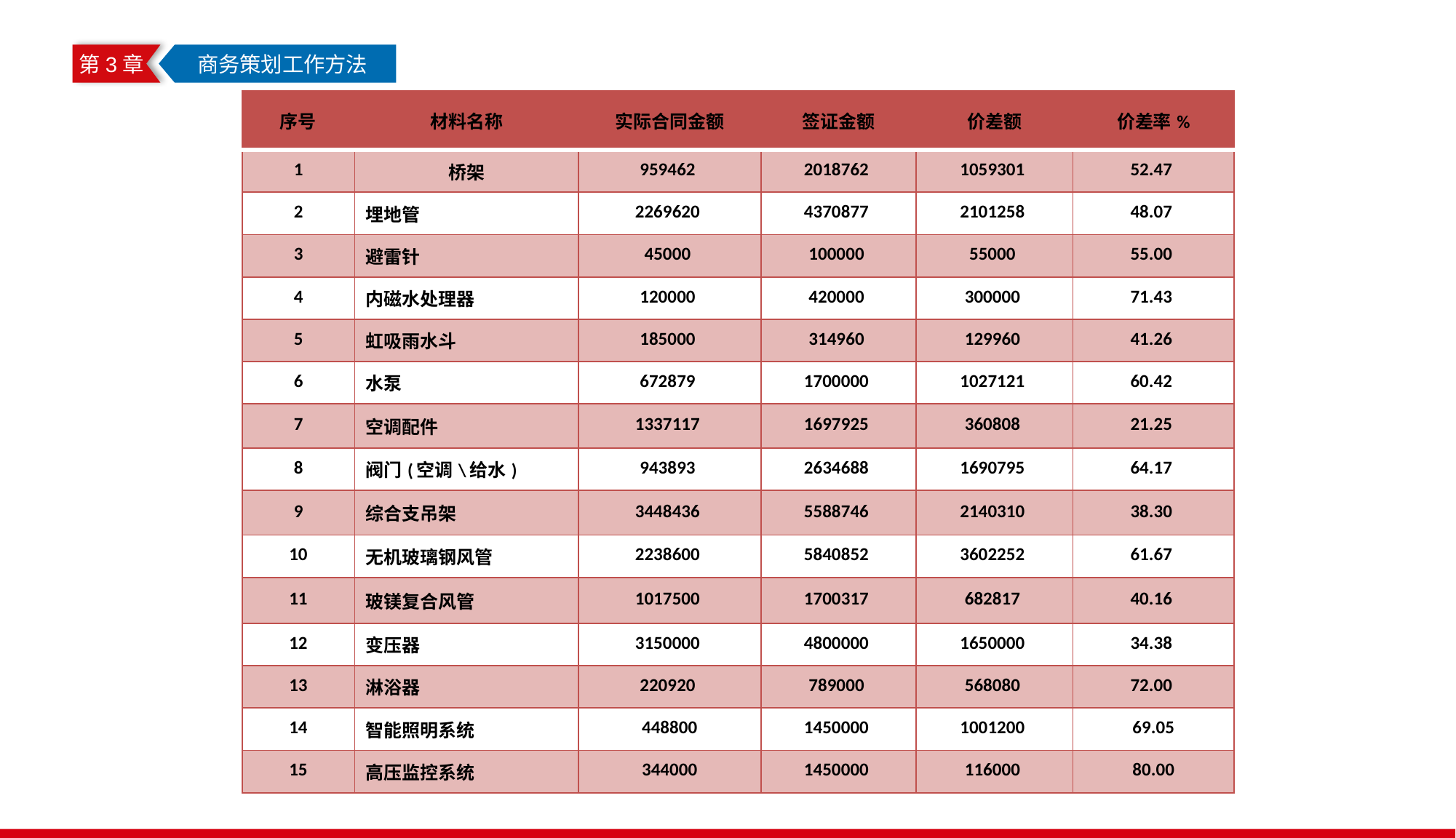

第3章
    商务策划工作方法
| 序号 | 材料名称 | 实际合同金额 | 签证金额 | 价差额 | 价差率% |
| --- | --- | --- | --- | --- | --- |
| 1 | 桥架 | 959462 | 2018762 | 1059301 | 52.47 |
| 2 | 埋地管 | 2269620 | 4370877 | 2101258 | 48.07 |
| 3 | 避雷针 | 45000 | 100000 | 55000 | 55.00 |
| 4 | 内磁水处理器 | 120000 | 420000 | 300000 | 71.43 |
| 5 | 虹吸雨水斗 | 185000 | 314960 | 129960 | 41.26 |
| 6 | 水泵 | 672879 | 1700000 | 1027121 | 60.42 |
| 7 | 空调配件 | 1337117 | 1697925 | 360808 | 21.25 |
| 8 | 阀门(空调\给水) | 943893 | 2634688 | 1690795 | 64.17 |
| 9 | 综合支吊架 | 3448436 | 5588746 | 2140310 | 38.30 |
| 10 | 无机玻璃钢风管 | 2238600 | 5840852 | 3602252 | 61.67 |
| 11 | 玻镁复合风管 | 1017500 | 1700317 | 682817 | 40.16 |
| 12 | 变压器 | 3150000 | 4800000 | 1650000 | 34.38 |
| 13 | 淋浴器 | 220920 | 789000 | 568080 | 72.00 |
| 14 | 智能照明系统 | 448800 | 1450000 | 1001200 | 69.05 |
| 15 | 高压监控系统 | 344000 | 1450000 | 116000 | 80.00 |